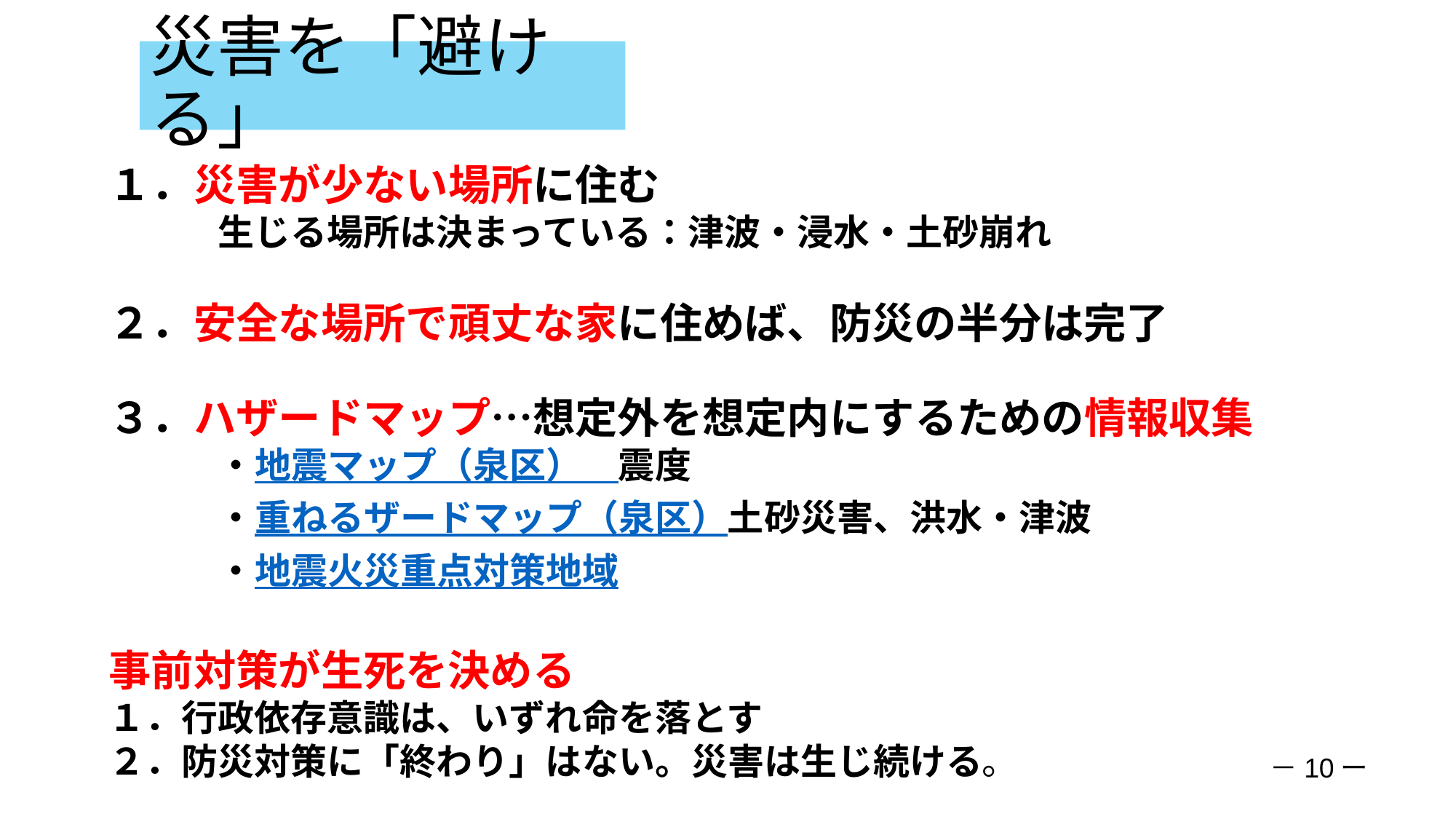

# 災害を「避ける」
１．災害が少ない場所に住む
　　　生じる場所は決まっている：津波・浸水・土砂崩れ

２．安全な場所で頑丈な家に住めば、防災の半分は完了

３．ハザードマップ…想定外を想定内にするための情報収集
　　　・地震マップ（泉区）　震度
　　　・重ねるザードマップ（泉区）土砂災害、洪水・津波
　　　・地震火災重点対策地域

事前対策が生死を決める
１．行政依存意識は、いずれ命を落とす
２．防災対策に「終わり」はない。災害は生じ続ける。

－10ー